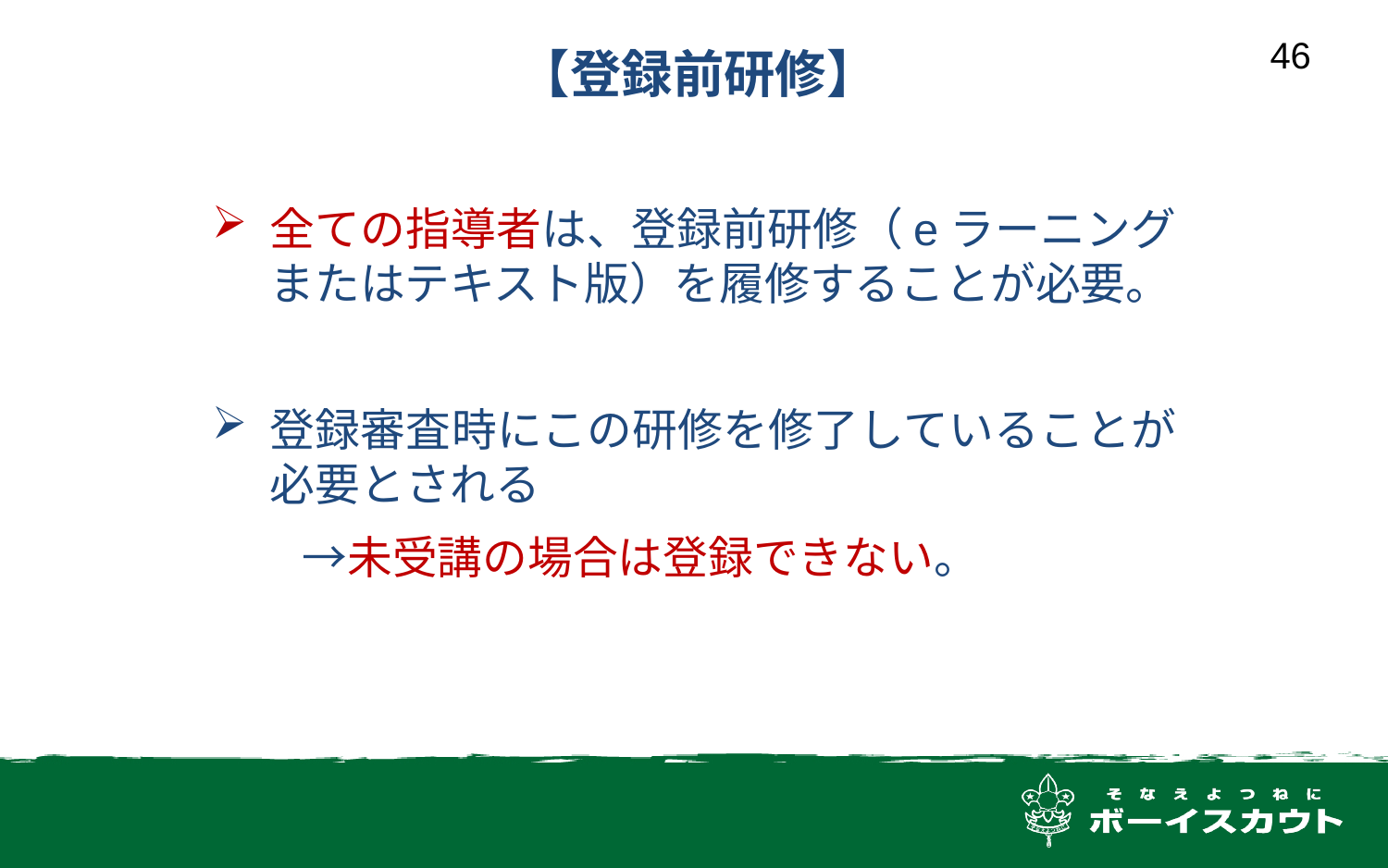

【登録前研修】
46
全ての指導者は、登録前研修（eラーニングまたはテキスト版）を履修することが必要。

登録審査時にこの研修を修了していることが必要とされる
　　→未受講の場合は登録できない。